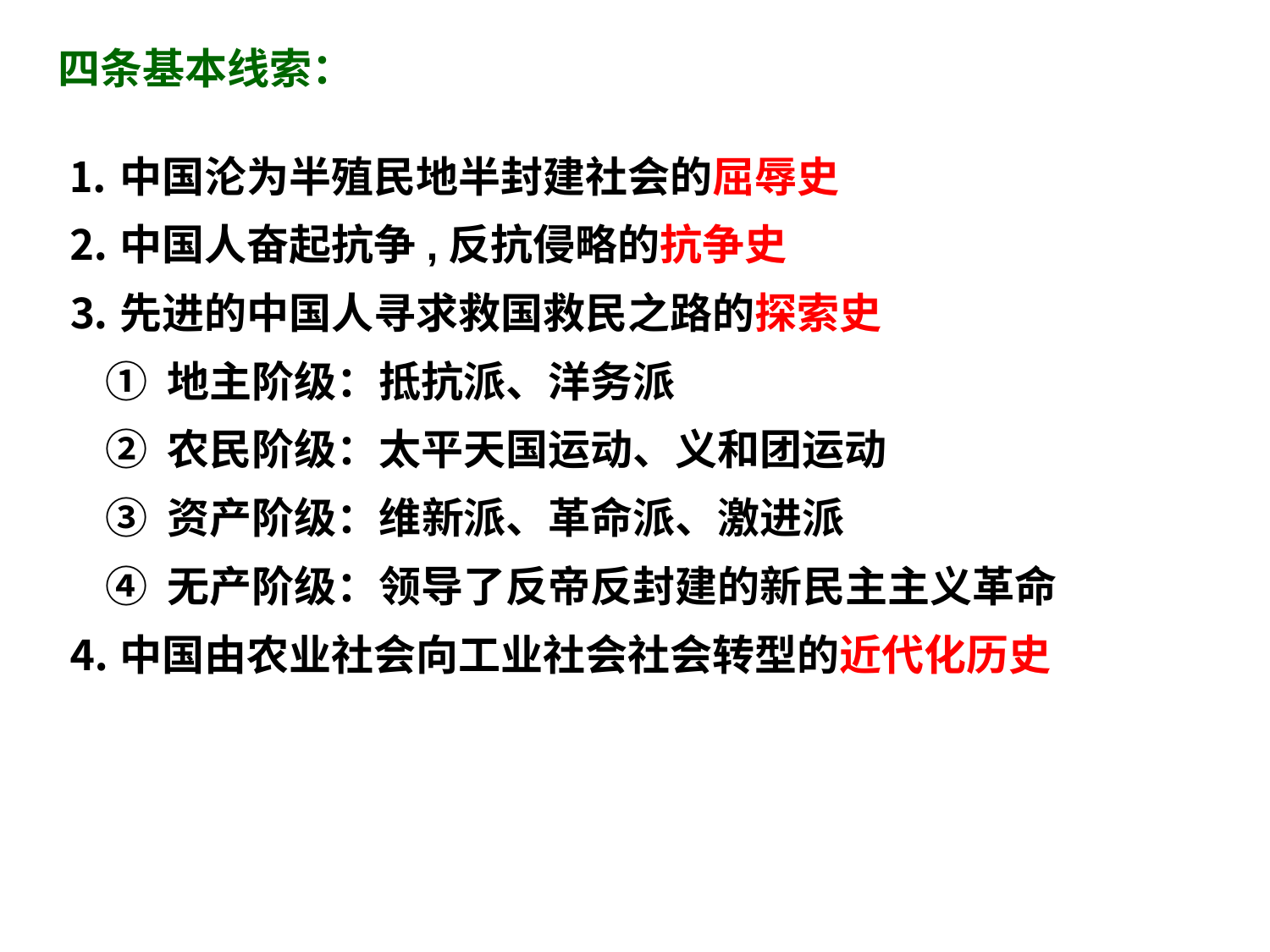

四条基本线索：
⒈中国沦为半殖民地半封建社会的屈辱史
⒉中国人奋起抗争,反抗侵略的抗争史
⒊先进的中国人寻求救国救民之路的探索史
    ① 地主阶级：抵抗派、洋务派
    ② 农民阶级：太平天国运动、义和团运动
    ③ 资产阶级：维新派、革命派、激进派
    ④ 无产阶级：领导了反帝反封建的新民主主义革命
⒋中国由农业社会向工业社会社会转型的近代化历史